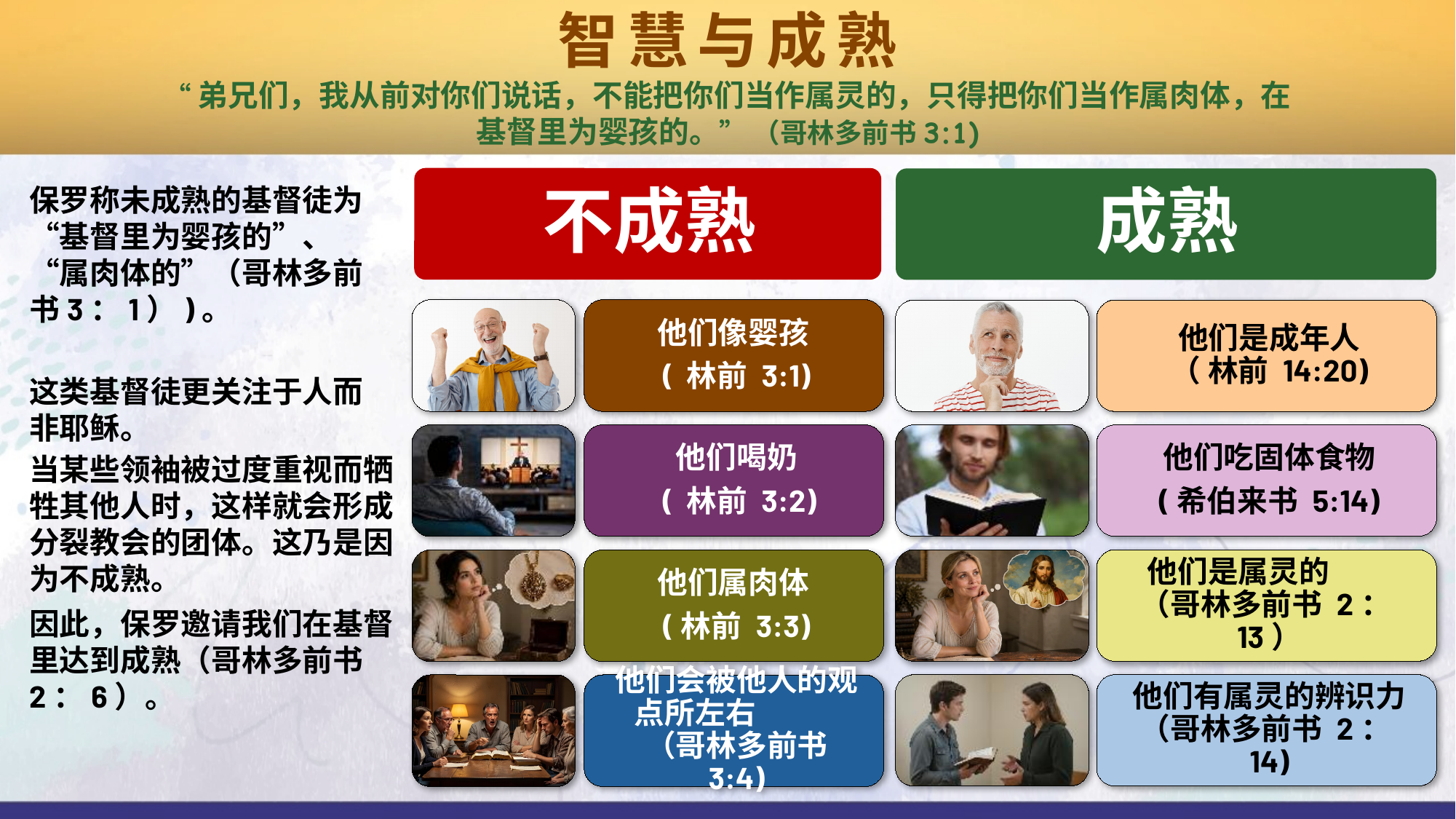

智慧与成熟
“弟兄们，我从前对你们说话，不能把你们当作属灵的，只得把你们当作属肉体，在
基督里为婴孩的。” （哥林多前书3:1)
不成熟
他们像婴孩
( 林前 3:1)
他们喝奶
 ( 林前 3:2)
他们属肉体
(林前 3:3)
他们会被他人的观点所左右             （哥林多前书 3:4)
成熟
他们是成年人
（ 林前 14:20)
他们吃固体食物
(希伯来书 5:14)
他们是属灵的          （哥林多前书 2：13）
他们有属灵的辨识力（哥林多前书 2：14)
保罗称未成熟的基督徒为“基督里为婴孩的”、“属肉体的”（哥林多前书3：1）)。
这类基督徒更关注于人而非耶稣。
当某些领袖被过度重视而牺牲其他人时，这样就会形成分裂教会的团体。这乃是因为不成熟。
因此，保罗邀请我们在基督里达到成熟（哥林多前书 2：6）。